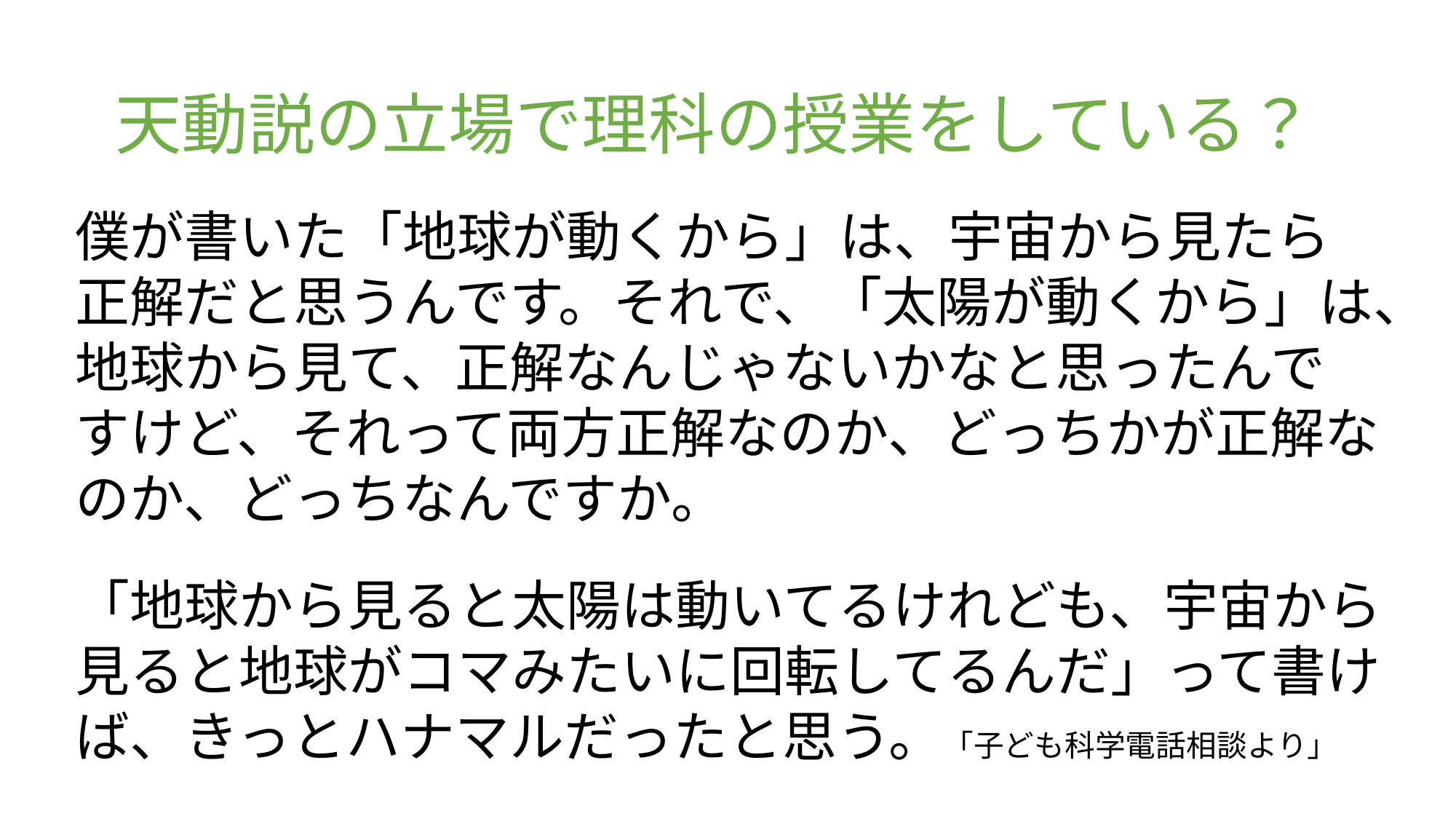

天動説の立場で理科の授業をしている？
僕が書いた「地球が動くから」は、宇宙から見たら正解だと思うんです。それで、「太陽が動くから」は、地球から見て、正解なんじゃないかなと思ったんですけど、それって両方正解なのか、どっちかが正解なのか、どっちなんですか。
「地球から見ると太陽は動いてるけれども、宇宙から見ると地球がコマみたいに回転してるんだ」って書けば、きっとハナマルだったと思う。「子ども科学電話相談より」